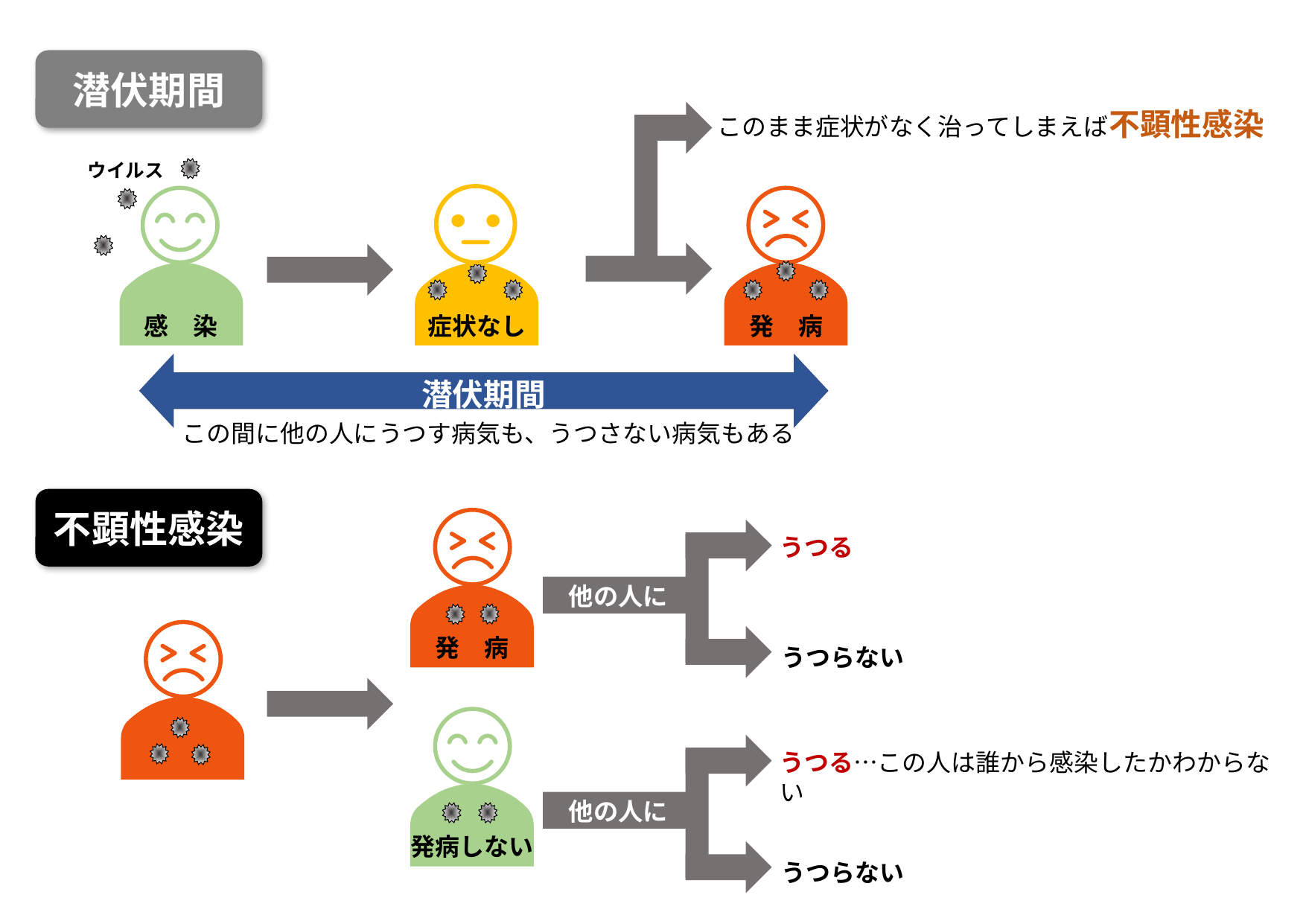

潜伏期間
このまま症状がなく治ってしまえば不顕性感染

ウイルス

感　染
症状なし
発　病

潜伏期間
この間に他の人にうつす病気も、うつさない病気もある
不顕性感染

うつる

他の人に

うつらない
発　病

うつる…この人は誰から感染したかわからない

発病しない
他の人に

うつらない